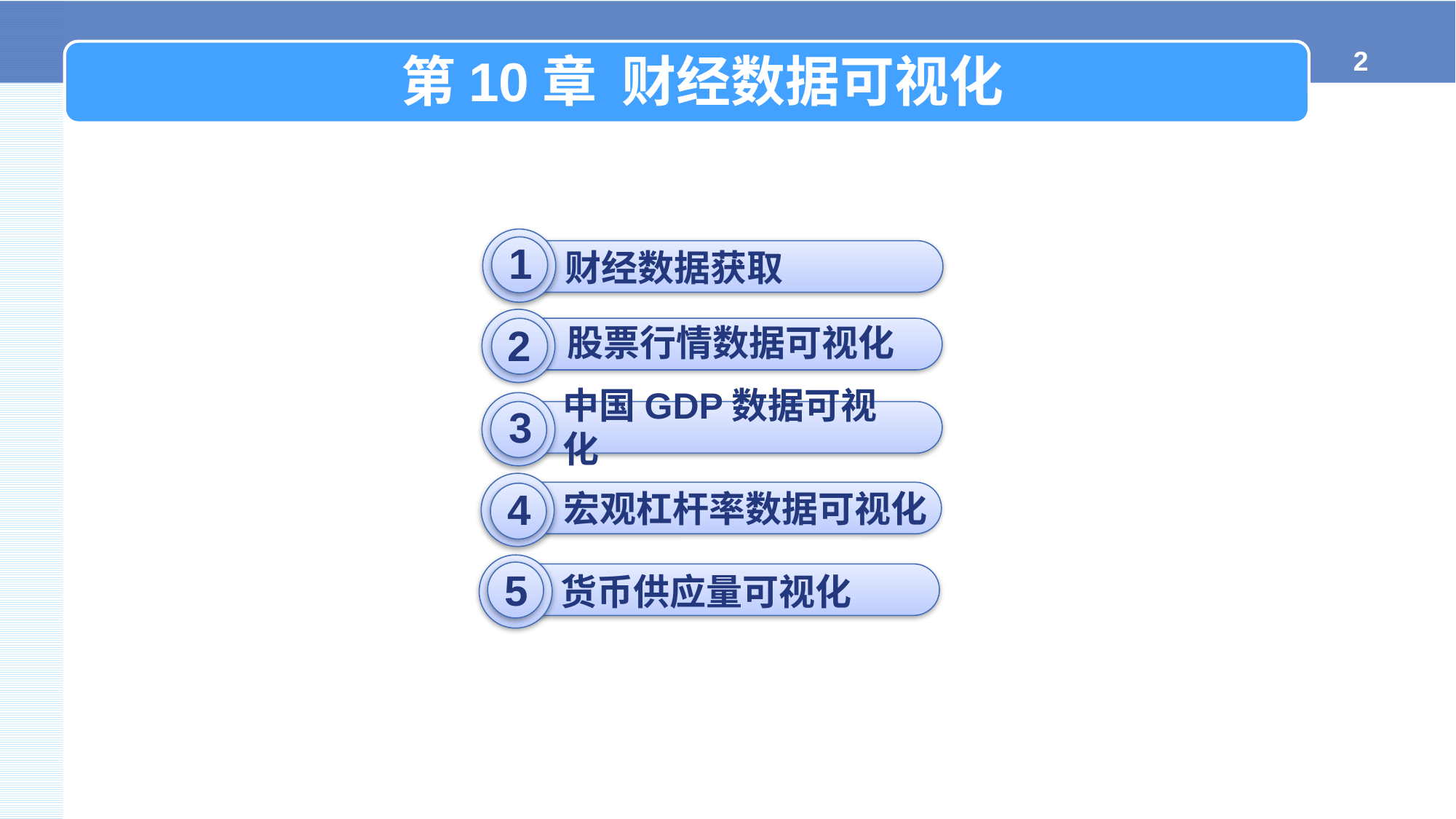

第10章  财经数据可视化

财经数据获取
1
股票行情数据可视化

2
中国GDP数据可视化

3
宏观杠杆率数据可视化

4
货币供应量可视化

5